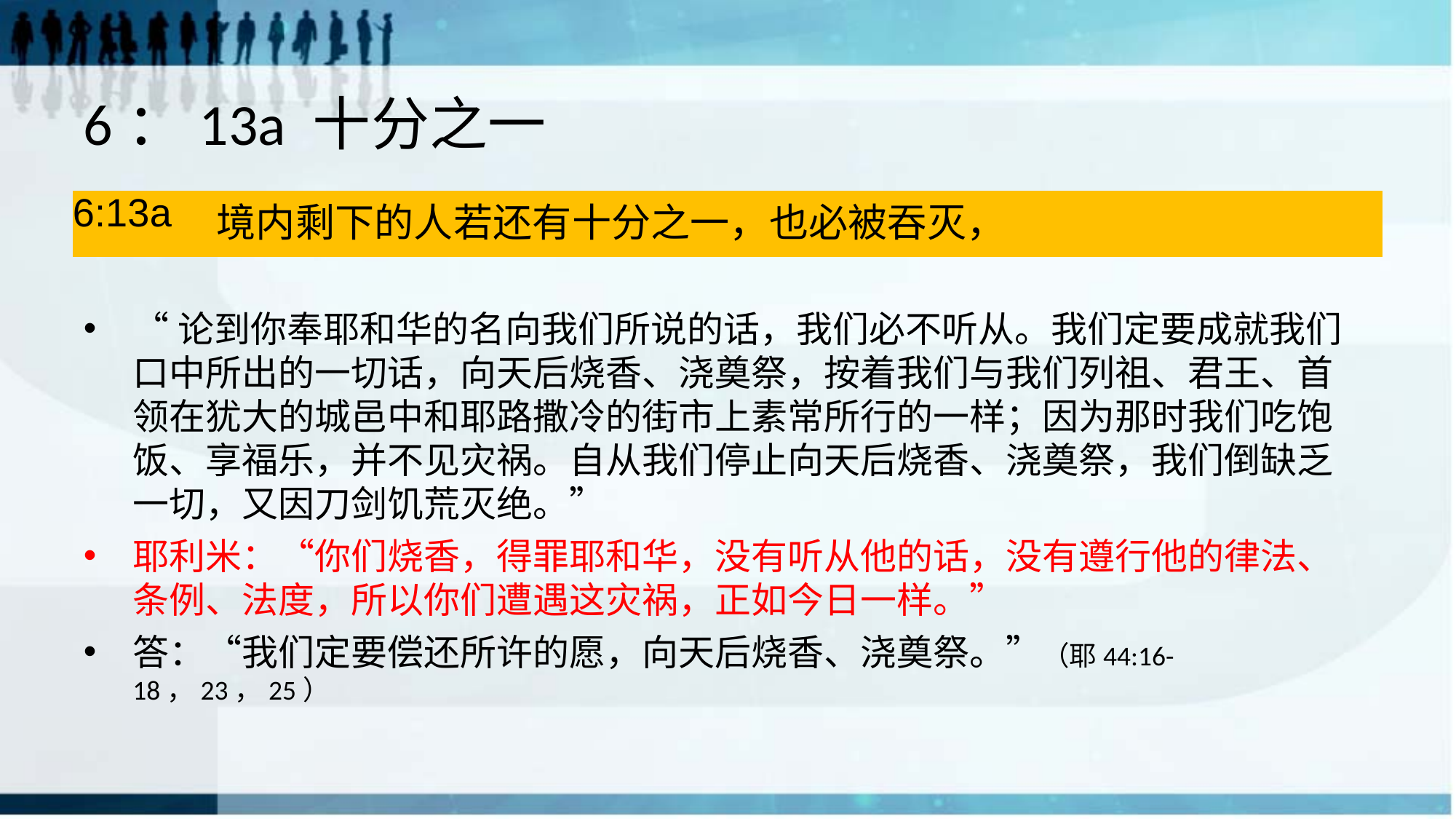

# 6：13a 十分之一
| 6:13a | 境内剩下的人若还有十分之一，也必被吞灭， |
| --- | --- |
“论到你奉耶和华的名向我们所说的话，我们必不听从。我们定要成就我们口中所出的一切话，向天后烧香、浇奠祭，按着我们与我们列祖、君王、首领在犹大的城邑中和耶路撒冷的街市上素常所行的一样；因为那时我们吃饱饭、享福乐，并不见灾祸。自从我们停止向天后烧香、浇奠祭，我们倒缺乏一切，又因刀剑饥荒灭绝。”
耶利米：“你们烧香，得罪耶和华，没有听从他的话，没有遵行他的律法、条例、法度，所以你们遭遇这灾祸，正如今日一样。”
答：“我们定要偿还所许的愿，向天后烧香、浇奠祭。”（耶44:16-18，23，25）